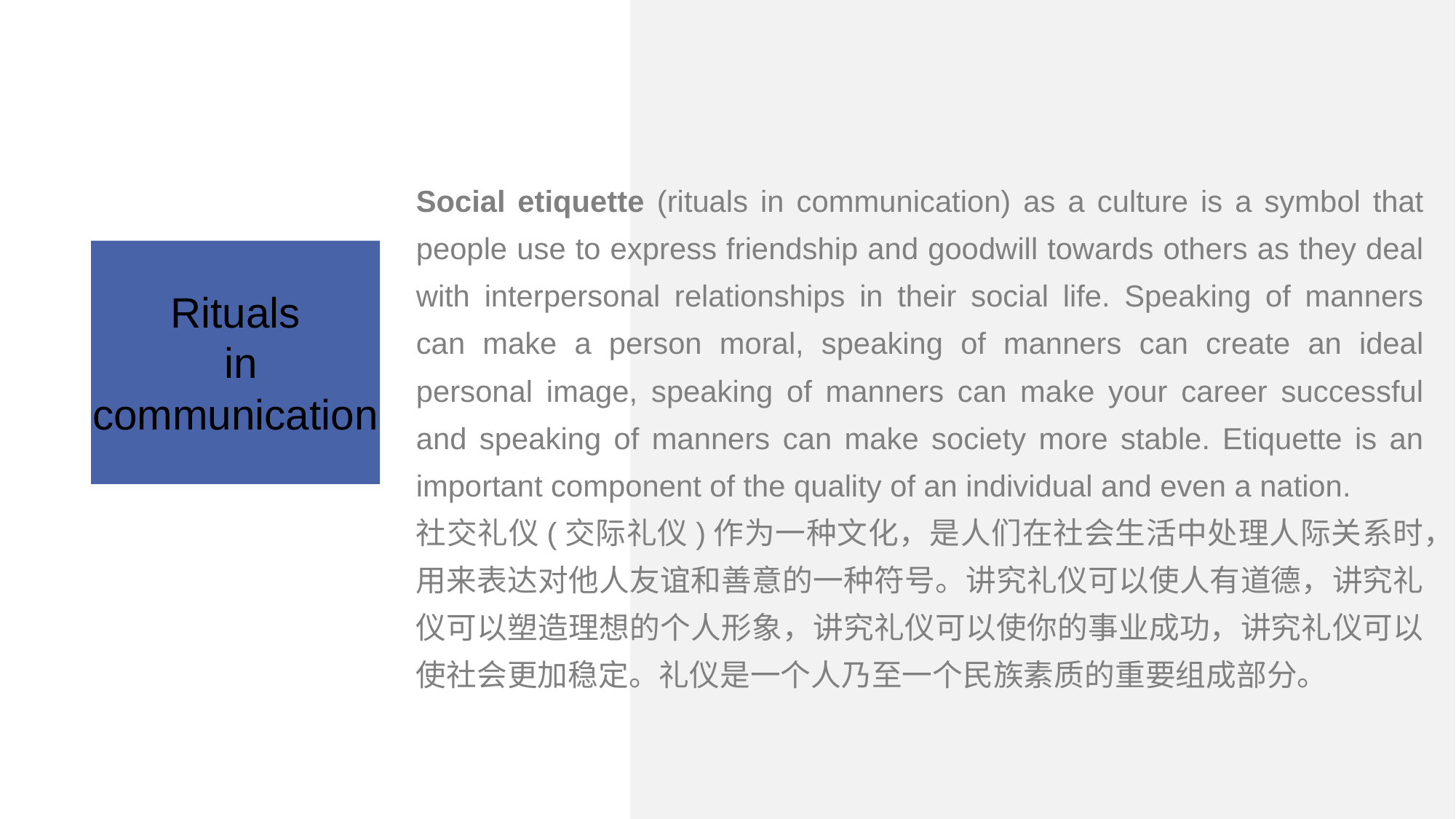

Social etiquette (rituals in communication) as a culture is a symbol that people use to express friendship and goodwill towards others as they deal with interpersonal relationships in their social life. Speaking of manners can make a person moral, speaking of manners can create an ideal personal image, speaking of manners can make your career successful and speaking of manners can make society more stable. Etiquette is an important component of the quality of an individual and even a nation.
社交礼仪(交际礼仪)作为一种文化，是人们在社会生活中处理人际关系时，用来表达对他人友谊和善意的一种符号。讲究礼仪可以使人有道德，讲究礼仪可以塑造理想的个人形象，讲究礼仪可以使你的事业成功，讲究礼仪可以使社会更加稳定。礼仪是一个人乃至一个民族素质的重要组成部分。

Rituals
 in communication